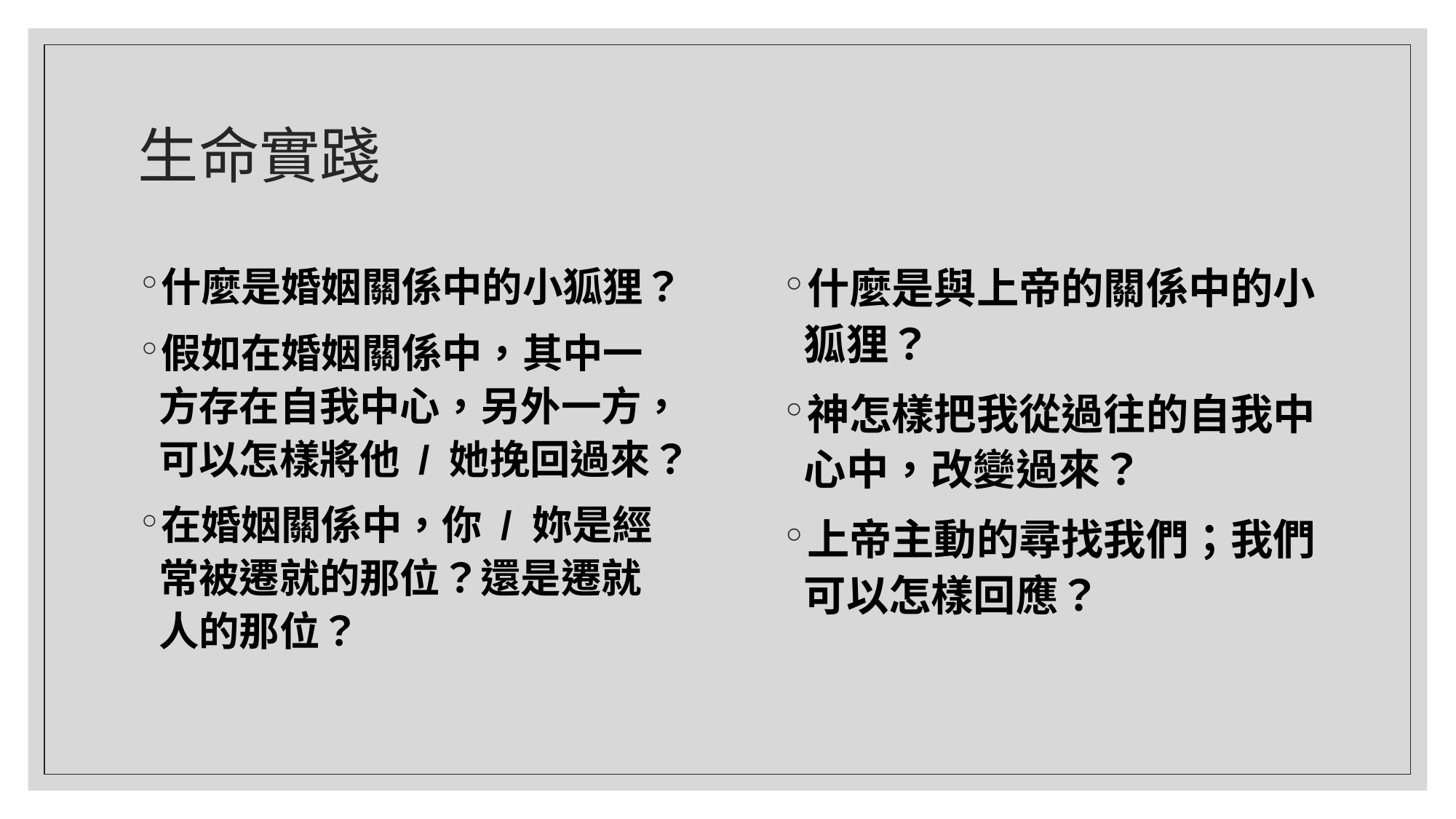

# 生命實踐
什麼是婚姻關係中的小狐狸？
假如在婚姻關係中，其中一方存在自我中心，另外一方，可以怎樣將他 / 她挽回過來？
在婚姻關係中，你 / 妳是經常被遷就的那位？還是遷就人的那位？
什麼是與上帝的關係中的小狐狸？
神怎樣把我從過往的自我中心中，改變過來？
上帝主動的尋找我們；我們可以怎樣回應？